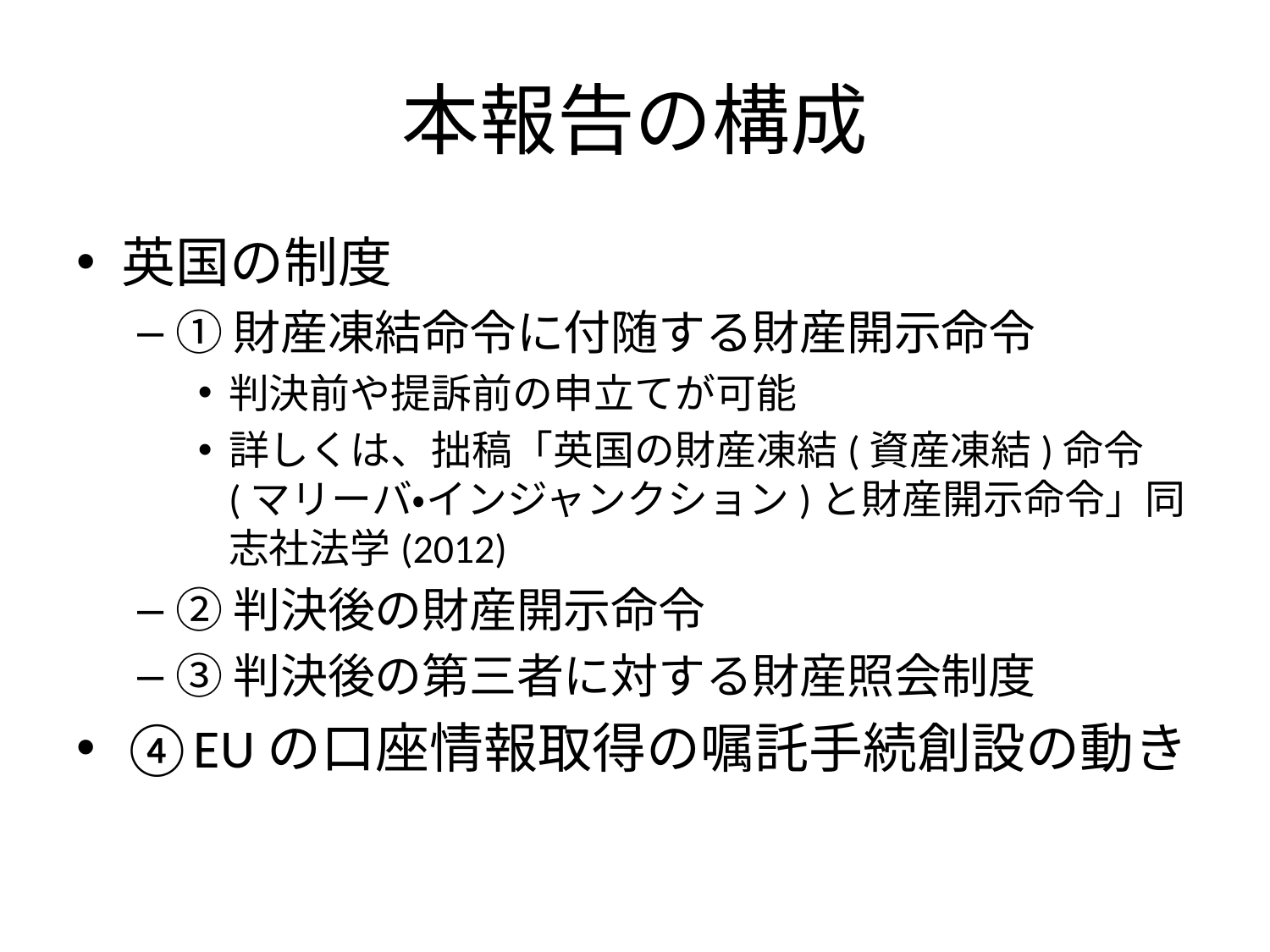

# 本報告の構成
英国の制度
①財産凍結命令に付随する財産開示命令
判決前や提訴前の申立てが可能
詳しくは、拙稿「英国の財産凍結(資産凍結)命令(マリーバ・インジャンクション)と財産開示命令」同志社法学(2012)
②判決後の財産開示命令
③判決後の第三者に対する財産照会制度
④EUの口座情報取得の嘱託手続創設の動き